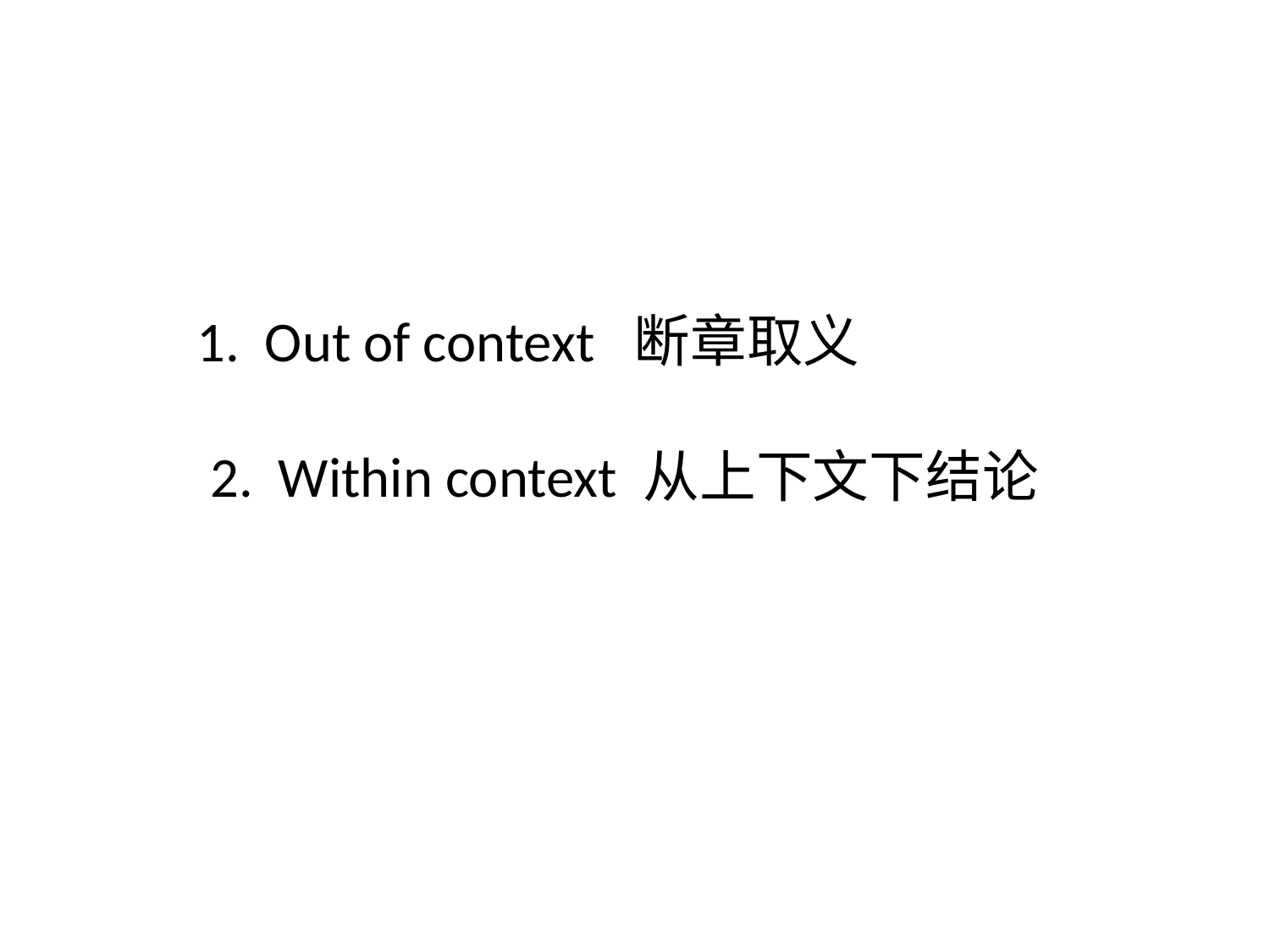

# 1.  Out of context  断章取义 2.  Within context 从上下文下结论